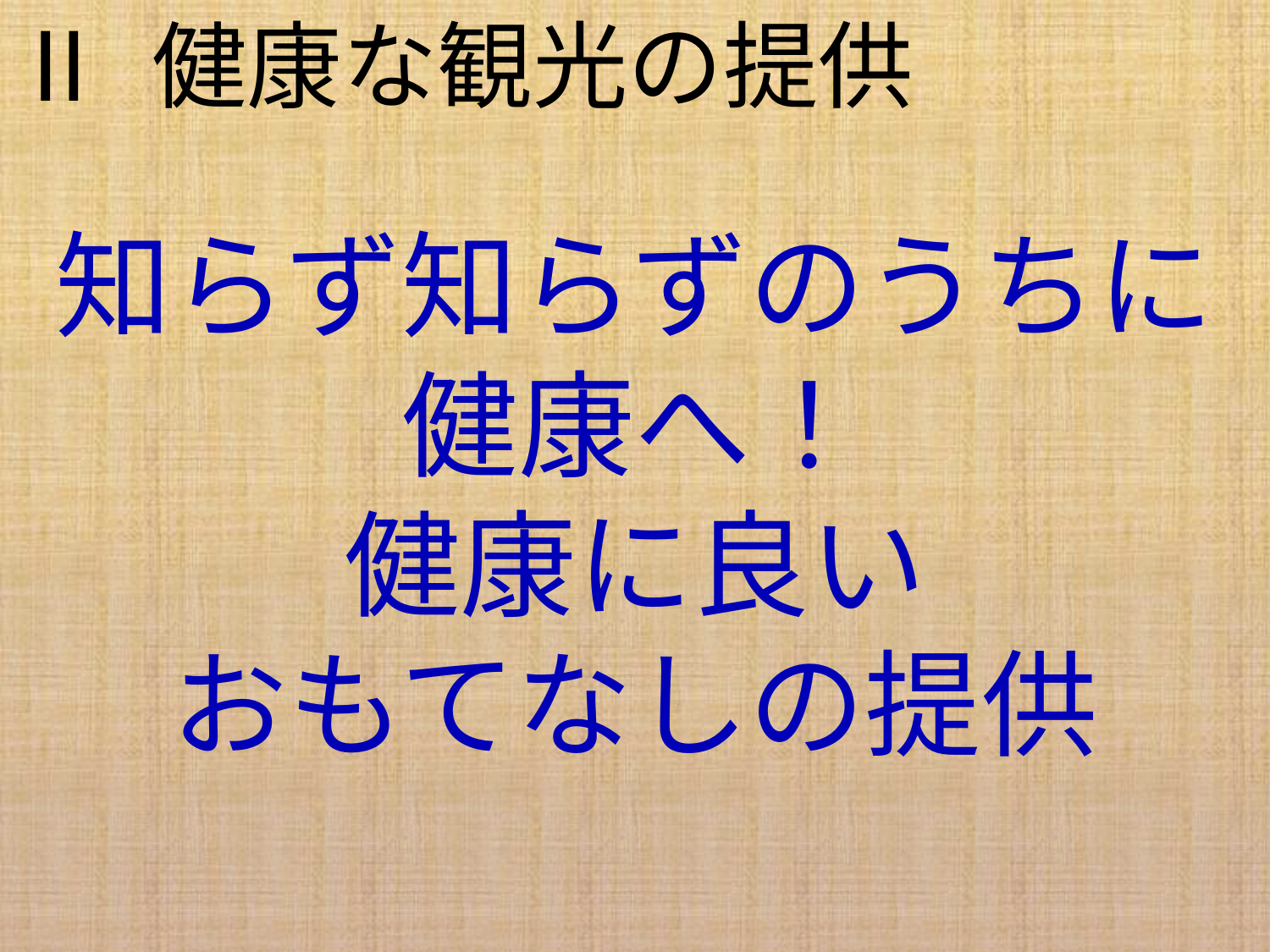

Ⅱ 健康な観光の提供
知らず知らずのうちに
健康へ！
健康に良い
おもてなしの提供